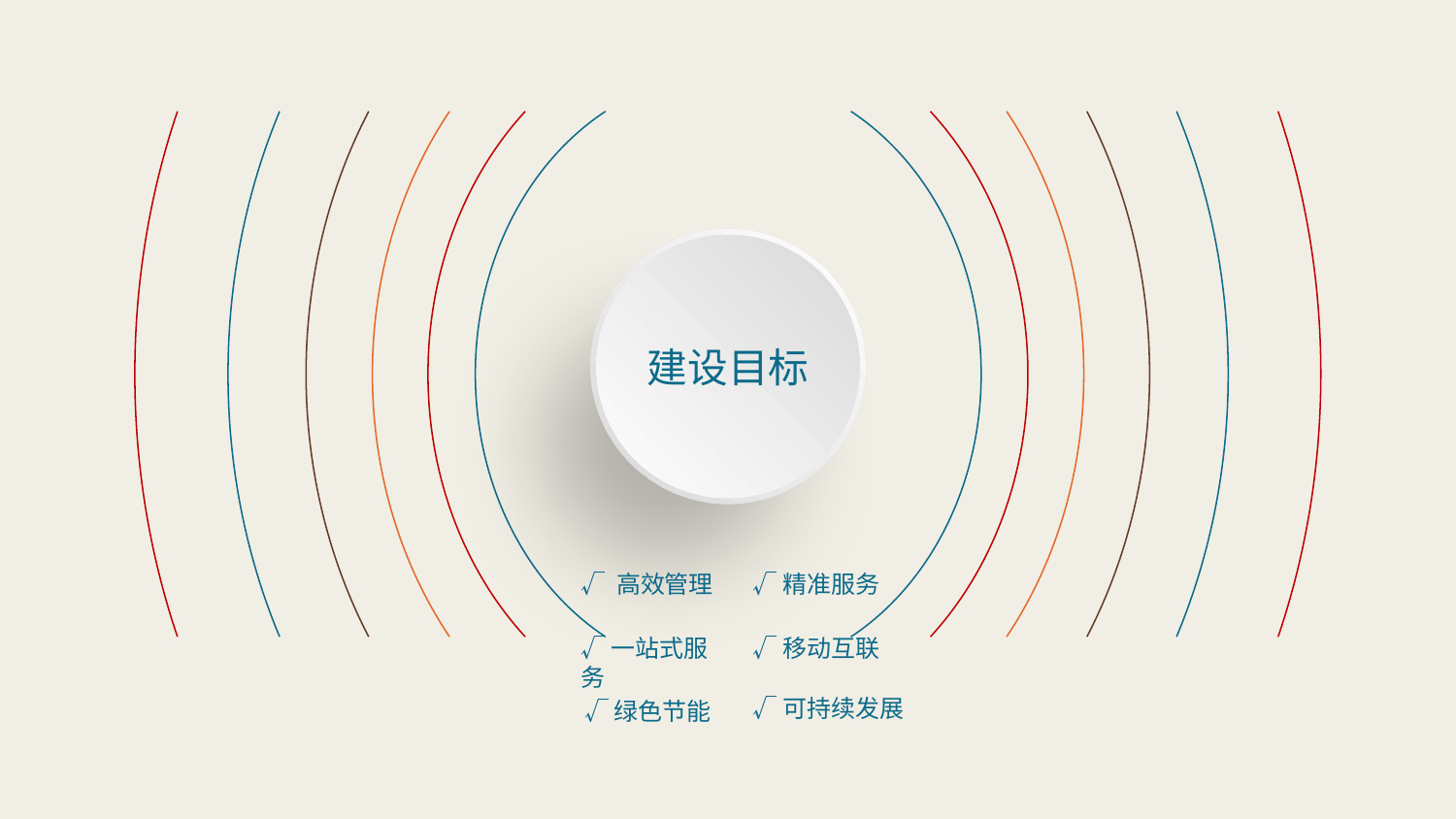

建设目标
√ 高效管理
√精准服务
√一站式服务
√移动互联
√可持续发展
√绿色节能